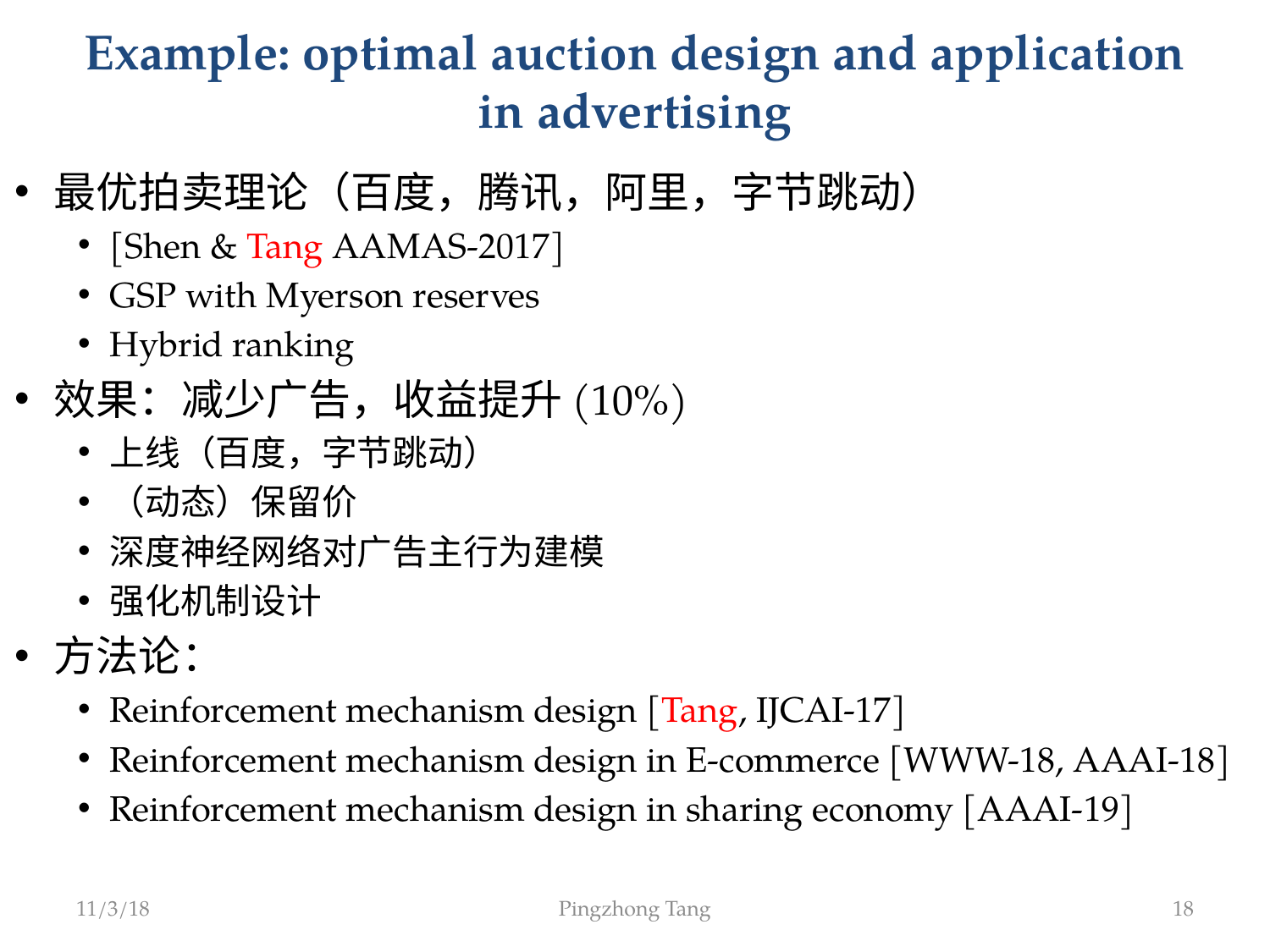

# Example: optimal auction design and application in advertising
最优拍卖理论（百度，腾讯，阿里，字节跳动）
[Shen & Tang AAMAS-2017]
GSP with Myerson reserves
Hybrid ranking
效果：减少广告，收益提升(10%)
上线（百度，字节跳动）
（动态）保留价
深度神经网络对广告主行为建模
强化机制设计
方法论：
Reinforcement mechanism design [Tang, IJCAI-17]
Reinforcement mechanism design in E-commerce [WWW-18, AAAI-18]
Reinforcement mechanism design in sharing economy [AAAI-19]

11/3/18
Pingzhong Tang
18